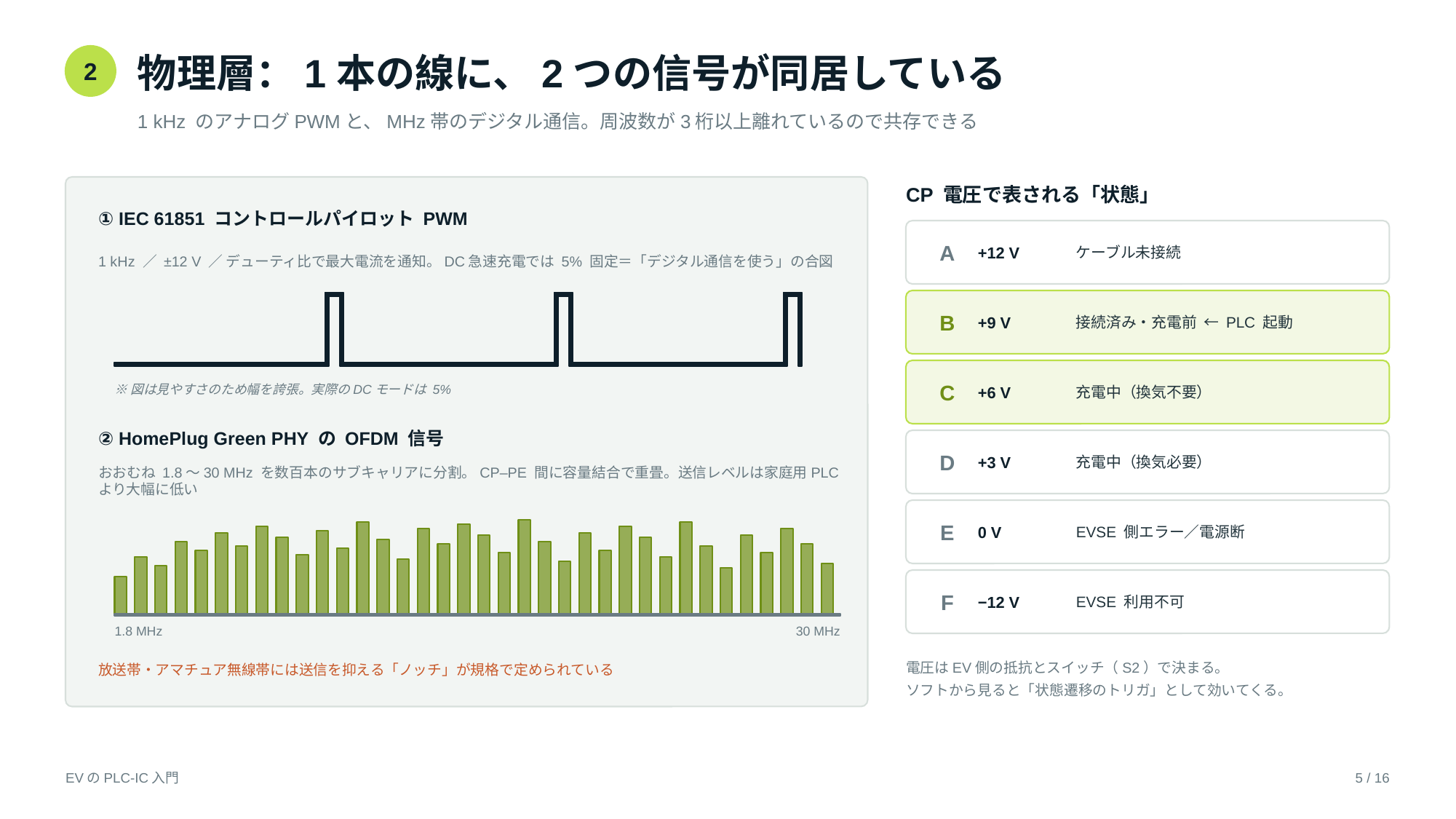

物理層：1本の線に、2つの信号が同居している

2
1 kHz のアナログPWMと、MHz帯のデジタル通信。周波数が3桁以上離れているので共存できる

CP 電圧で表される「状態」
① IEC 61851 コントロールパイロット PWM

A
+12 V
ケーブル未接続
1 kHz ／ ±12 V ／ デューティ比で最大電流を通知。DC急速充電では 5% 固定＝「デジタル通信を使う」の合図

B
+9 V
接続済み・充電前  ← PLC 起動

C
+6 V
充電中（換気不要）

※図は見やすさのため幅を誇張。実際のDCモードは 5%
② HomePlug Green PHY の OFDM 信号

D
+3 V
充電中（換気必要）
おおむね 1.8〜30 MHz を数百本のサブキャリアに分割。CP–PE 間に容量結合で重畳。送信レベルは家庭用PLCより大幅に低い

E
0 V
EVSE 側エラー／電源断

F
−12 V
EVSE 利用不可

1.8 MHz
30 MHz
電圧はEV側の抵抗とスイッチ（S2）で決まる。
ソフトから見ると「状態遷移のトリガ」として効いてくる。
放送帯・アマチュア無線帯には送信を抑える「ノッチ」が規格で定められている
EVのPLC-IC入門
5 / 16